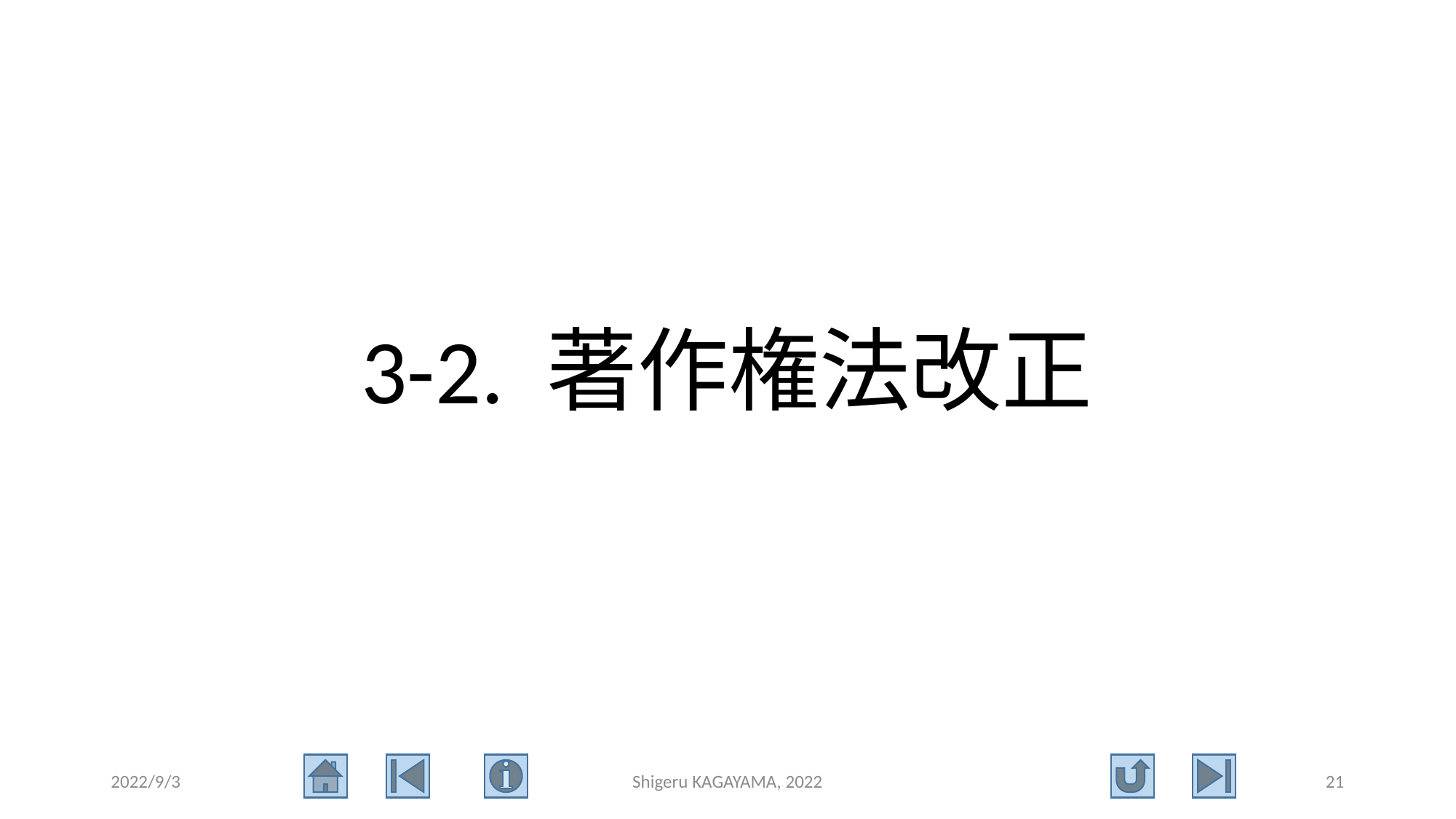

# 3-2. 著作権法改正

2022/9/3
Shigeru KAGAYAMA, 2022
21